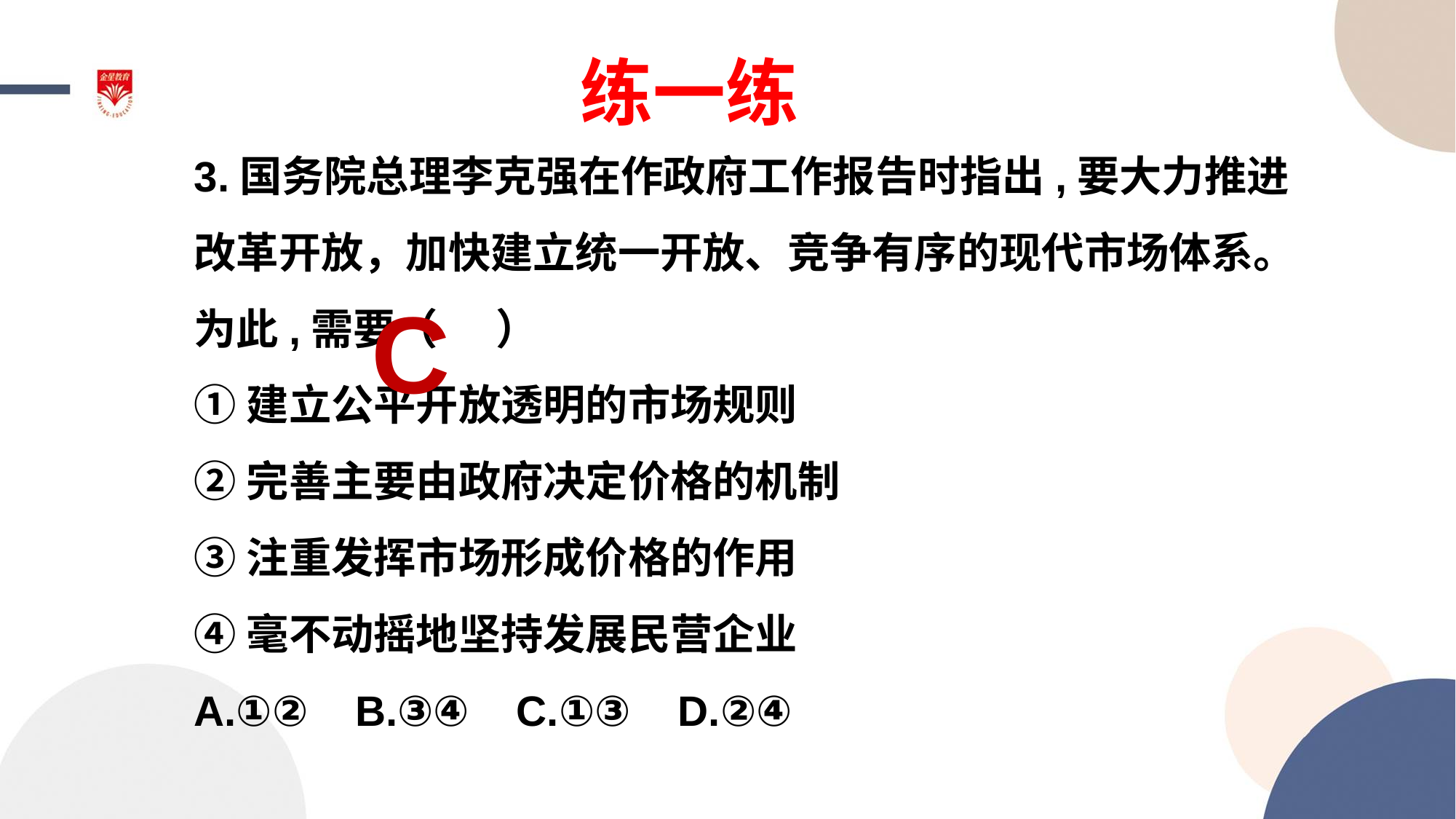

练一练
3.国务院总理李克强在作政府工作报告时指出,要大力推进改革开放，加快建立统一开放、竞争有序的现代市场体系。为此,需要（      ）
①建立公平开放透明的市场规则
②完善主要由政府决定价格的机制
③注重发挥市场形成价格的作用
④毫不动摇地坚持发展民营企业
A.①②    B.③④    C.①③    D.②④
C